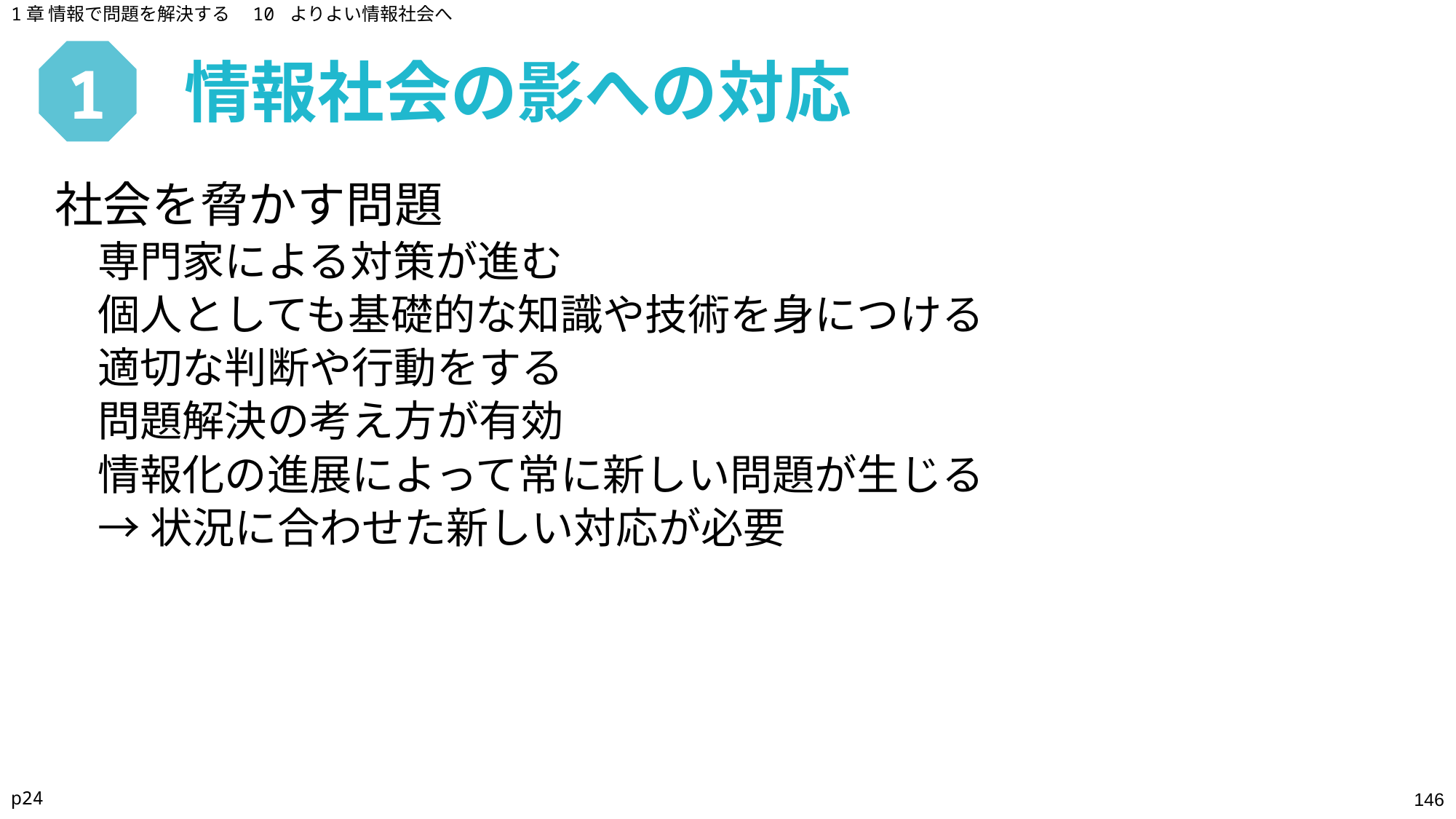

1章 情報で問題を解決する　10 よりよい情報社会へ

情報社会の影への対応
# 1
社会を脅かす問題
専門家による対策が進む
個人としても基礎的な知識や技術を身につける
適切な判断や行動をする
問題解決の考え方が有効
情報化の進展によって常に新しい問題が生じる
→状況に合わせた新しい対応が必要
p24
146